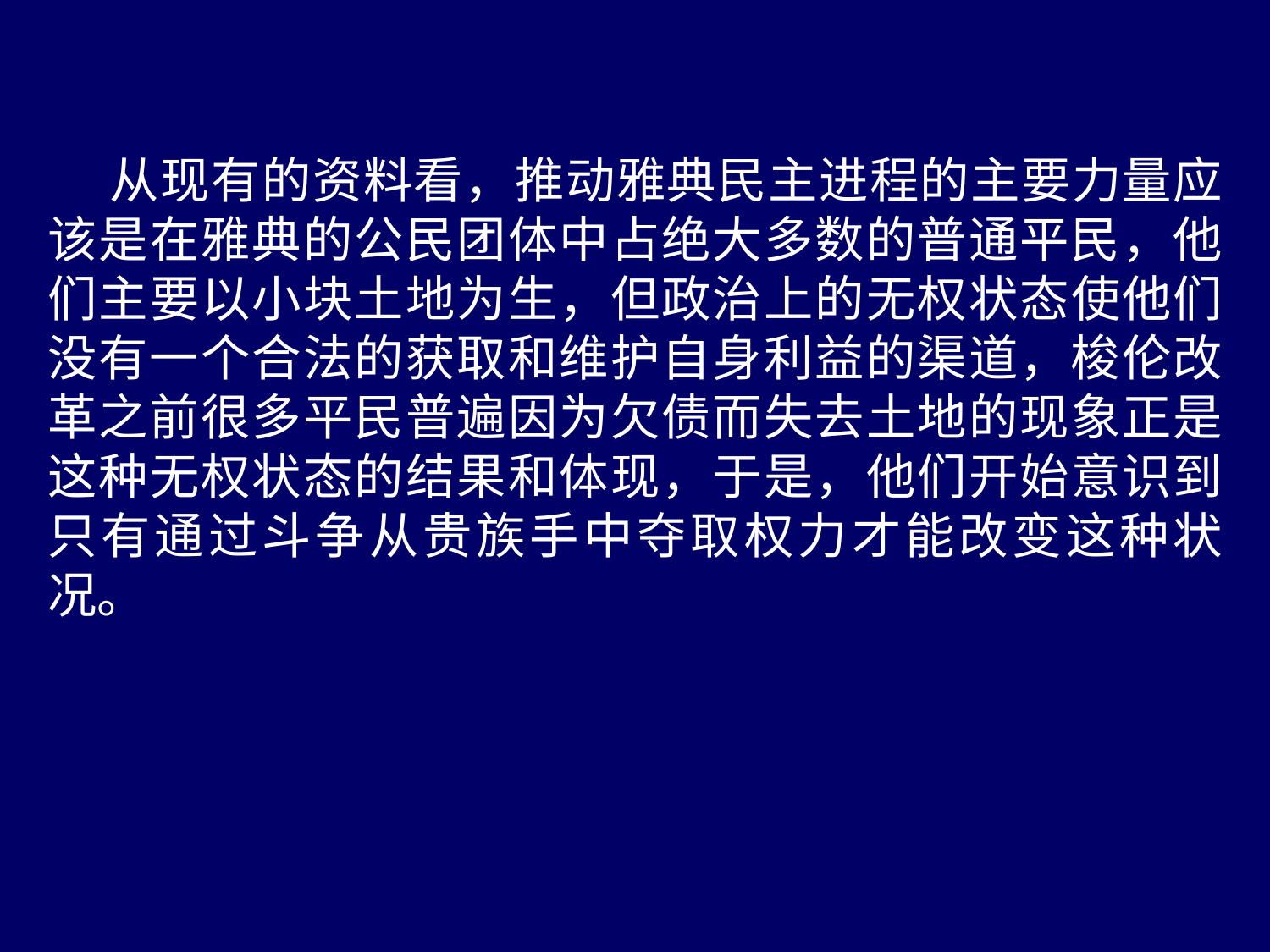

从现有的资料看，推动雅典民主进程的主要力量应该是在雅典的公民团体中占绝大多数的普通平民，他们主要以小块土地为生，但政治上的无权状态使他们没有一个合法的获取和维护自身利益的渠道，梭伦改革之前很多平民普遍因为欠债而失去土地的现象正是这种无权状态的结果和体现，于是，他们开始意识到只有通过斗争从贵族手中夺取权力才能改变这种状况。